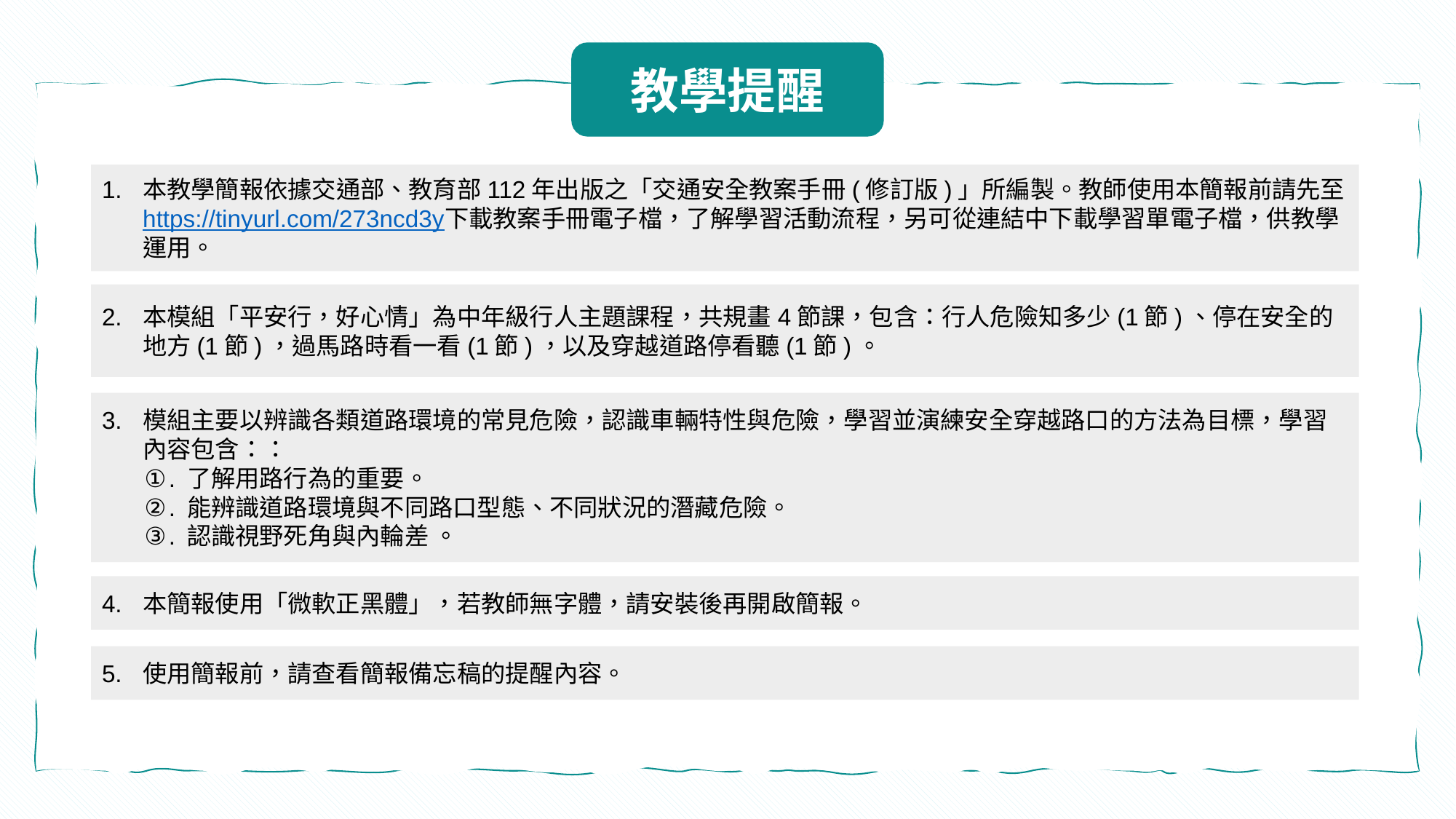

教學提醒

本教學簡報依據交通部、教育部112年出版之「交通安全教案手冊(修訂版)」所編製。教師使用本簡報前請先至https://tinyurl.com/273ncd3y下載教案手冊電子檔，了解學習活動流程，另可從連結中下載學習單電子檔，供教學運用。
本模組「平安行，好心情」為中年級行人主題課程，共規畫4節課，包含：行人危險知多少(1節)、停在安全的地方(1節)，過馬路時看一看(1節)，以及穿越道路停看聽(1節)。
模組主要以辨識各類道路環境的常見危險，認識車輛特性與危險，學習並演練安全穿越路口的方法為目標，學習內容包含：：
了解用路行為的重要。
能辨識道路環境與不同路口型態、不同狀況的潛藏危險。
認識視野死角與內輪差 。
本簡報使用「微軟正黑體」，若教師無字體，請安裝後再開啟簡報。
使用簡報前，請查看簡報備忘稿的提醒內容。